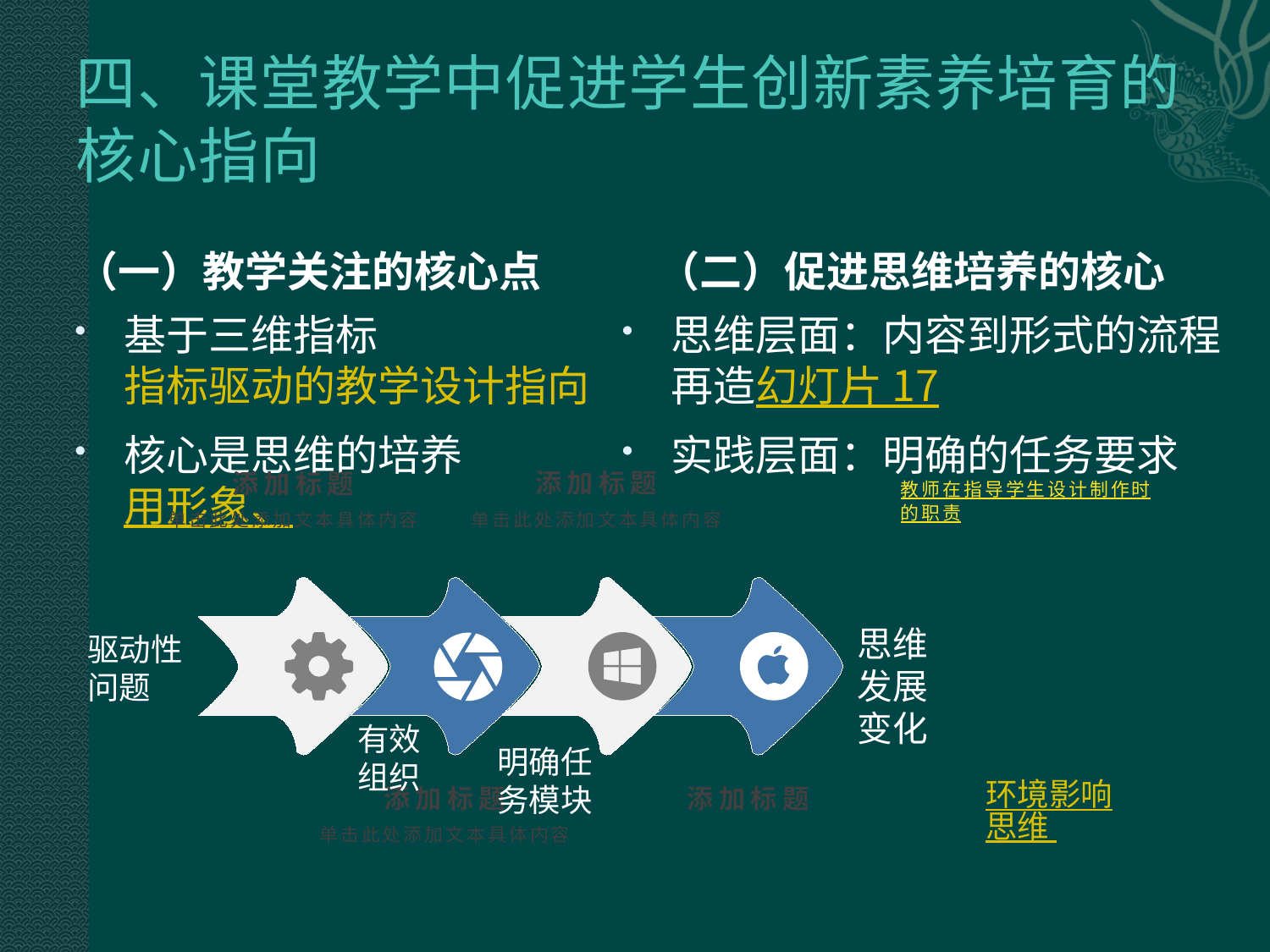

# 四、课堂教学中促进学生创新素养培育的核心指向
（一）教学关注的核心点
（二）促进思维培养的核心
基于三维指标指标驱动的教学设计指向
核心是思维的培养 用形象、
思维层面：内容到形式的流程再造幻灯片 17
实践层面：明确的任务要求
添加标题
添加标题
教师在指导学生设计制作时的职责
单击此处添加文本具体内容
单击此处添加文本具体内容

思维
发展
变化
驱动性问题

有效
组织
明确任务模块
添加标题
添加标题
环境影响思维
单击此处添加文本具体内容